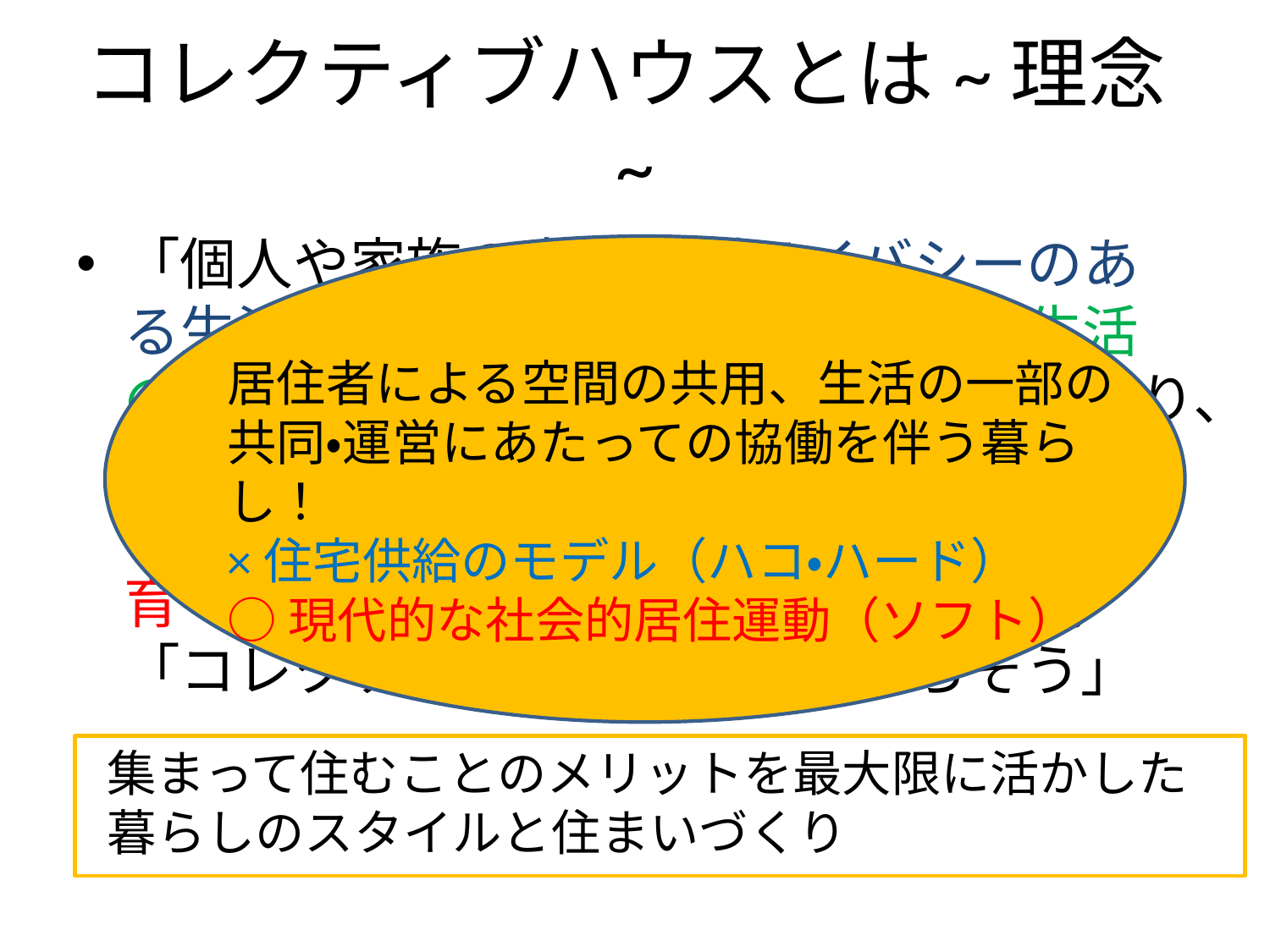

# コレクティブハウスとは~理念~
「個人や家族の自由でプライバシーのある生活を基本に、複数の世帯が日常生活の一部を共同化して生活の合理化をはかり、共用の生活空間を充実させ、そのような住コミュニティーを居住者自身がつくり育てていく住まい方」（小谷部育子氏「コレクティブハウジングで暮らそう」

居住者による空間の共用、生活の一部の共同・運営にあたっての協働を伴う暮らし！
×住宅供給のモデル（ハコ・ハード）
○現代的な社会的居住運動（ソフト）

集まって住むことのメリットを最大限に活かした暮らしのスタイルと住まいづくり